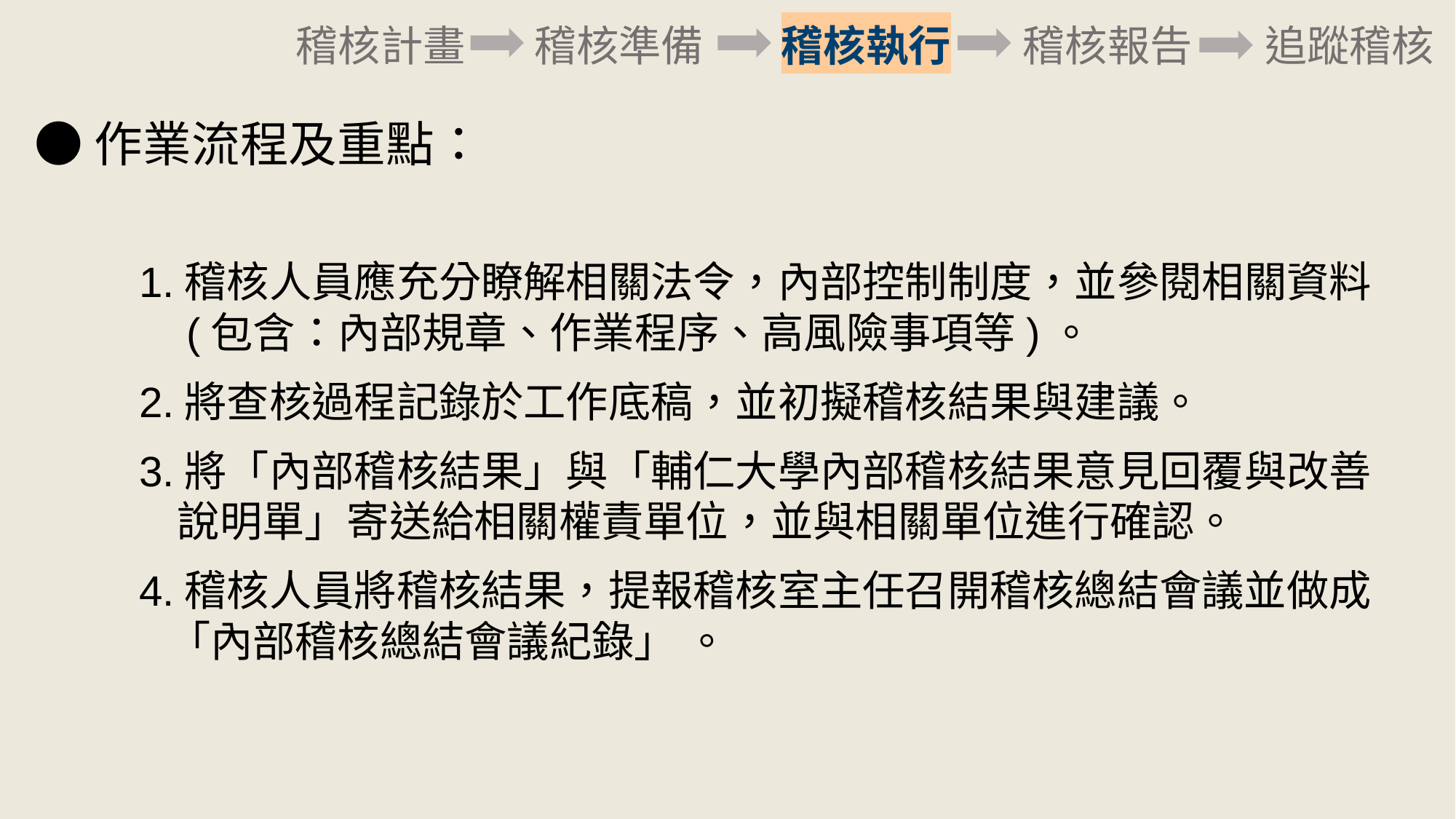

稽核計畫
稽核準備
稽核執行
稽核報告
追蹤稽核

●作業流程及重點：
1.稽核人員應充分瞭解相關法令，內部控制制度，並參閱相關資料
    (包含：內部規章、作業程序、高風險事項等)。
2.將查核過程記錄於工作底稿，並初擬稽核結果與建議。
3.將「內部稽核結果」與「輔仁大學內部稽核結果意見回覆與改善
   說明單」寄送給相關權責單位，並與相關單位進行確認。
4.稽核人員將稽核結果，提報稽核室主任召開稽核總結會議並做成
  「內部稽核總結會議紀錄」 。